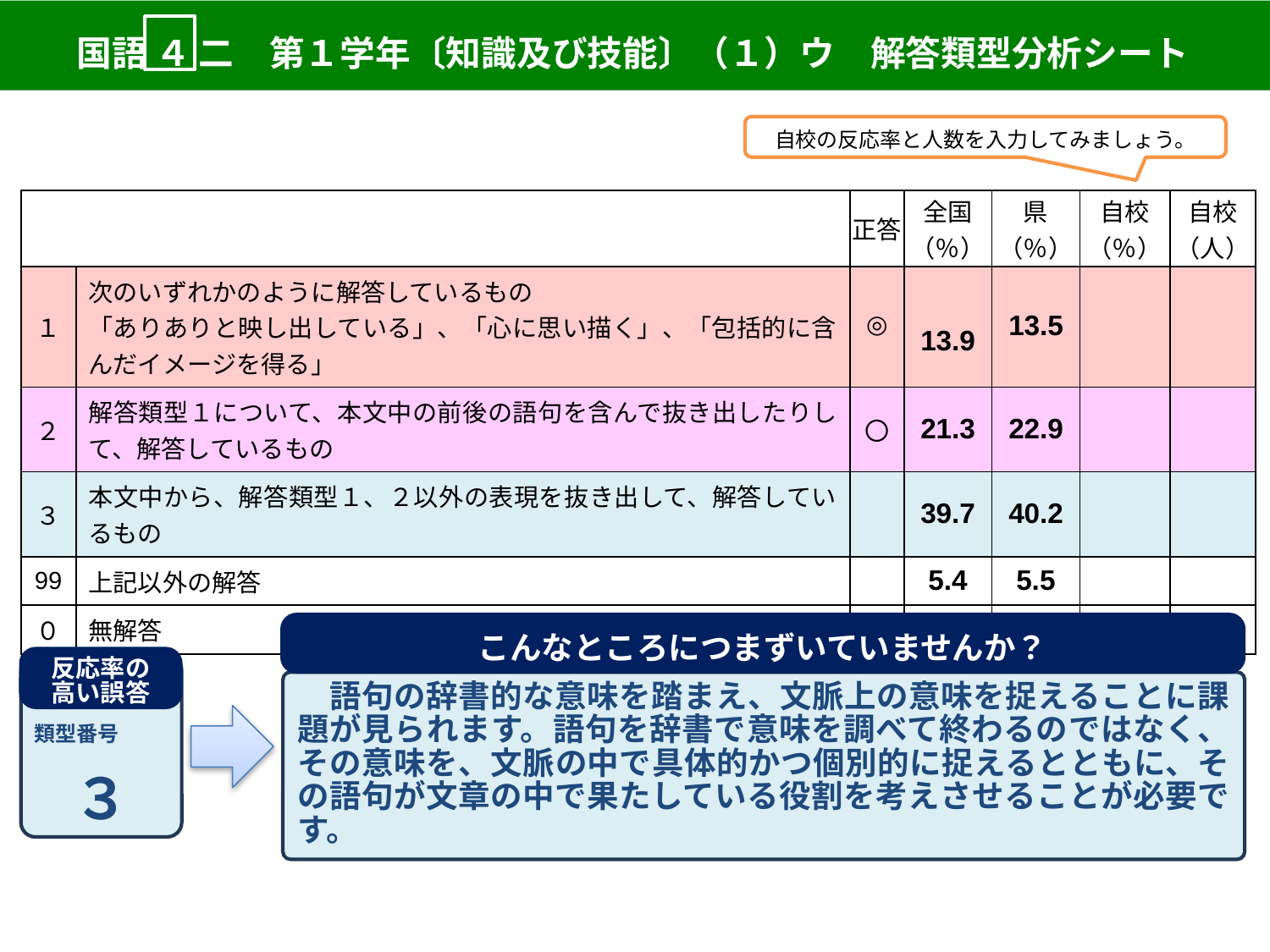

国語 ４ 二　第１学年〔知識及び技能〕（１）ウ　解答類型分析シート

自校の反応率と人数を入力してみましょう。
|  |  | 正答 | 全国（％） | 県（％） | 自校（％） | 自校（人） |
| --- | --- | --- | --- | --- | --- | --- |
| １ | 次のいずれかのように解答しているもの 「ありありと映し出している」、「心に思い描く」、「包括的に含んだイメージを得る」 | ◎ | 13.9 | 13.5 |  |  |
| ２ | 解答類型１について、本文中の前後の語句を含んで抜き出したりして、解答しているもの | 〇 | 21.3 | 22.9 |  |  |
| ３ | 本文中から、解答類型１、２以外の表現を抜き出して、解答しているもの |  | 39.7 | 40.2 |  |  |
| 99 | 上記以外の解答 |  | 5.4 | 5.5 |  |  |
| ０ | 無解答 |  | 19.8 | 17.9 |  |  |
こんなところにつまずいていませんか？
反応率の
高い誤答

３

　語句の辞書的な意味を踏まえ、文脈上の意味を捉えることに課題が見られます。語句を辞書で意味を調べて終わるのではなく、その意味を、文脈の中で具体的かつ個別的に捉えるとともに、その語句が文章の中で果たしている役割を考えさせることが必要です。

類型番号